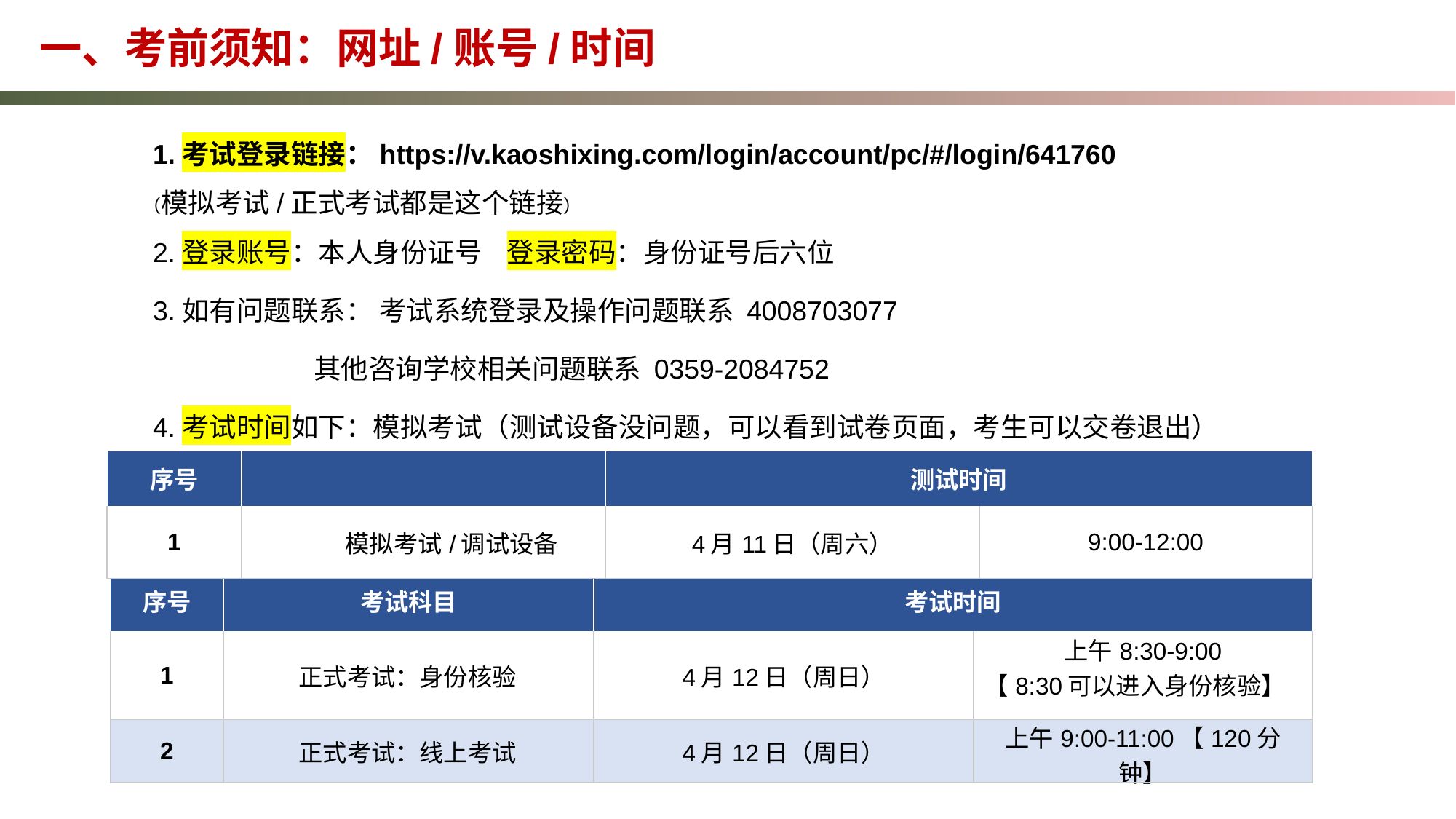

一、考前须知：网址/账号/时间
1.考试登录链接：https://v.kaoshixing.com/login/account/pc/#/login/641760
  （模拟考试/正式考试都是这个链接）
2.登录账号：本人身份证号    登录密码：身份证号后六位
3.如有问题联系： 考试系统登录及操作问题联系 4008703077
                         其他咨询学校相关问题联系 0359-2084752
4.考试时间如下：模拟考试（测试设备没问题，可以看到试卷页面，考生可以交卷退出）

| 序号 |  | 测试时间 |  |
| --- | --- | --- | --- |
| 1 | 模拟考试/调试设备 | 4月11日（周六） | 9:00-12:00 |
| 序号 | 考试科目 | 考试时间 |  |
| --- | --- | --- | --- |
| 1 | 正式考试：身份核验 | 4月12日（周日） | 上午8:30-9:00 【8:30可以进入身份核验】 |
| 2 | 正式考试：线上考试 | 4月12日（周日） | 上午9:00-11:00【120分钟】 |